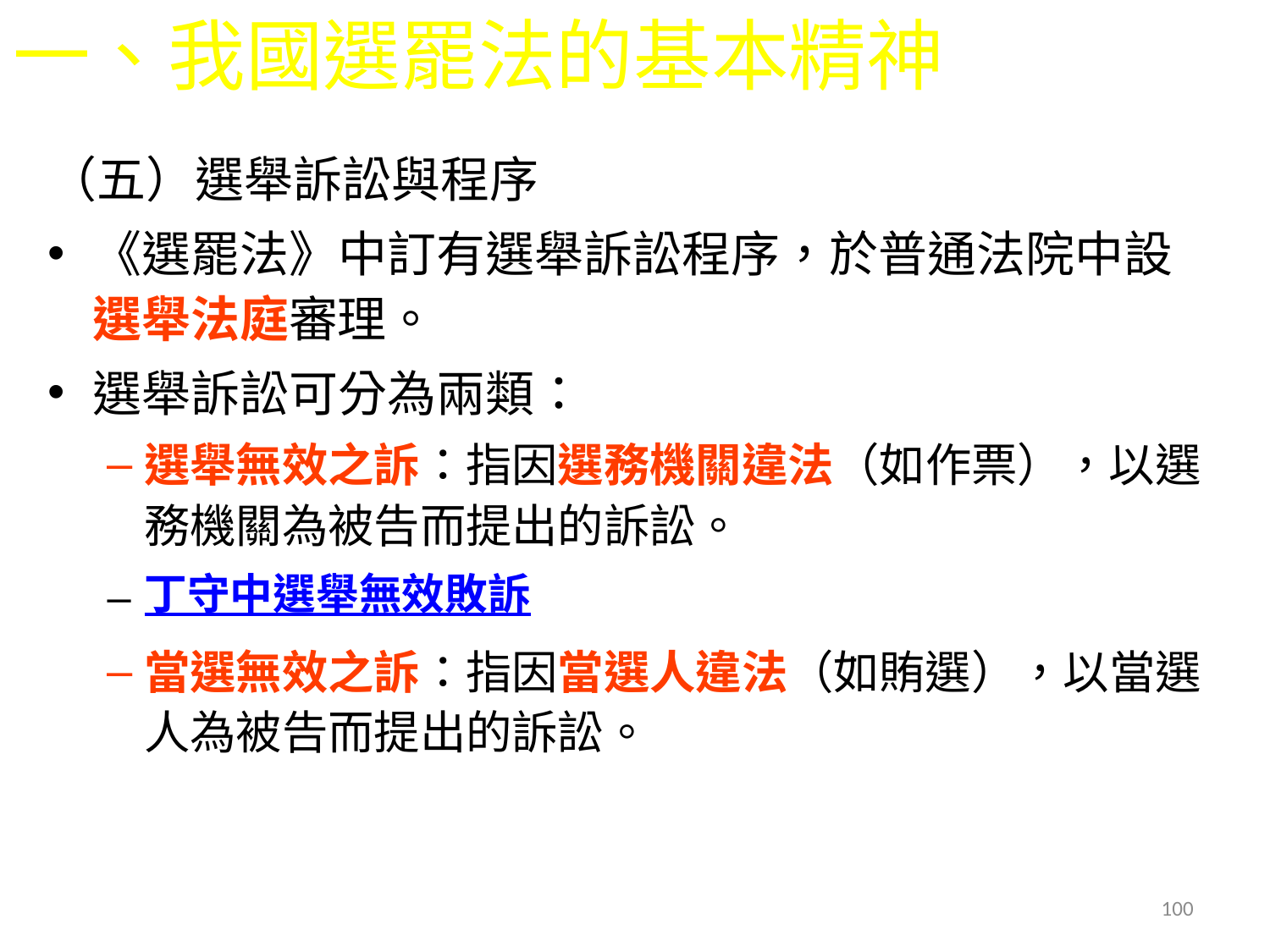

# 一、我國選罷法的基本精神
（五）選舉訴訟與程序
《選罷法》中訂有選舉訴訟程序，於普通法院中設選舉法庭審理。
選舉訴訟可分為兩類：
選舉無效之訴：指因選務機關違法（如作票），以選務機關為被告而提出的訴訟。
丁守中選舉無效敗訴
當選無效之訴：指因當選人違法（如賄選），以當選人為被告而提出的訴訟。

100